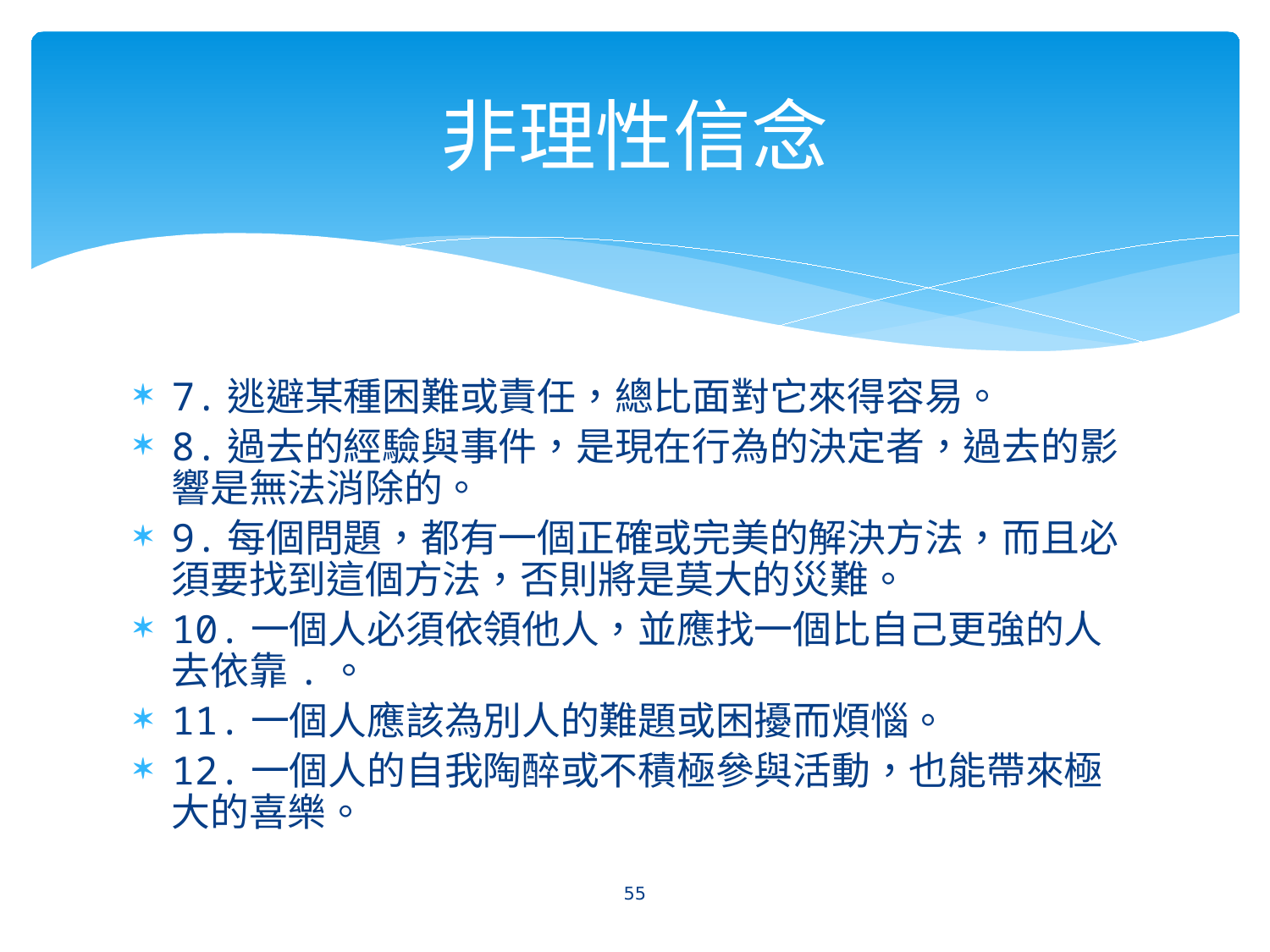

# 非理性信念
7.逃避某種困難或責任，總比面對它來得容易。
8.過去的經驗與事件，是現在行為的決定者，過去的影響是無法消除的。
9.每個問題，都有一個正確或完美的解決方法，而且必須要找到這個方法，否則將是莫大的災難。
10.一個人必須依領他人，並應找一個比自己更強的人去依靠.。
11.一個人應該為別人的難題或困擾而煩惱。
12.一個人的自我陶醉或不積極參與活動，也能帶來極大的喜樂。

55